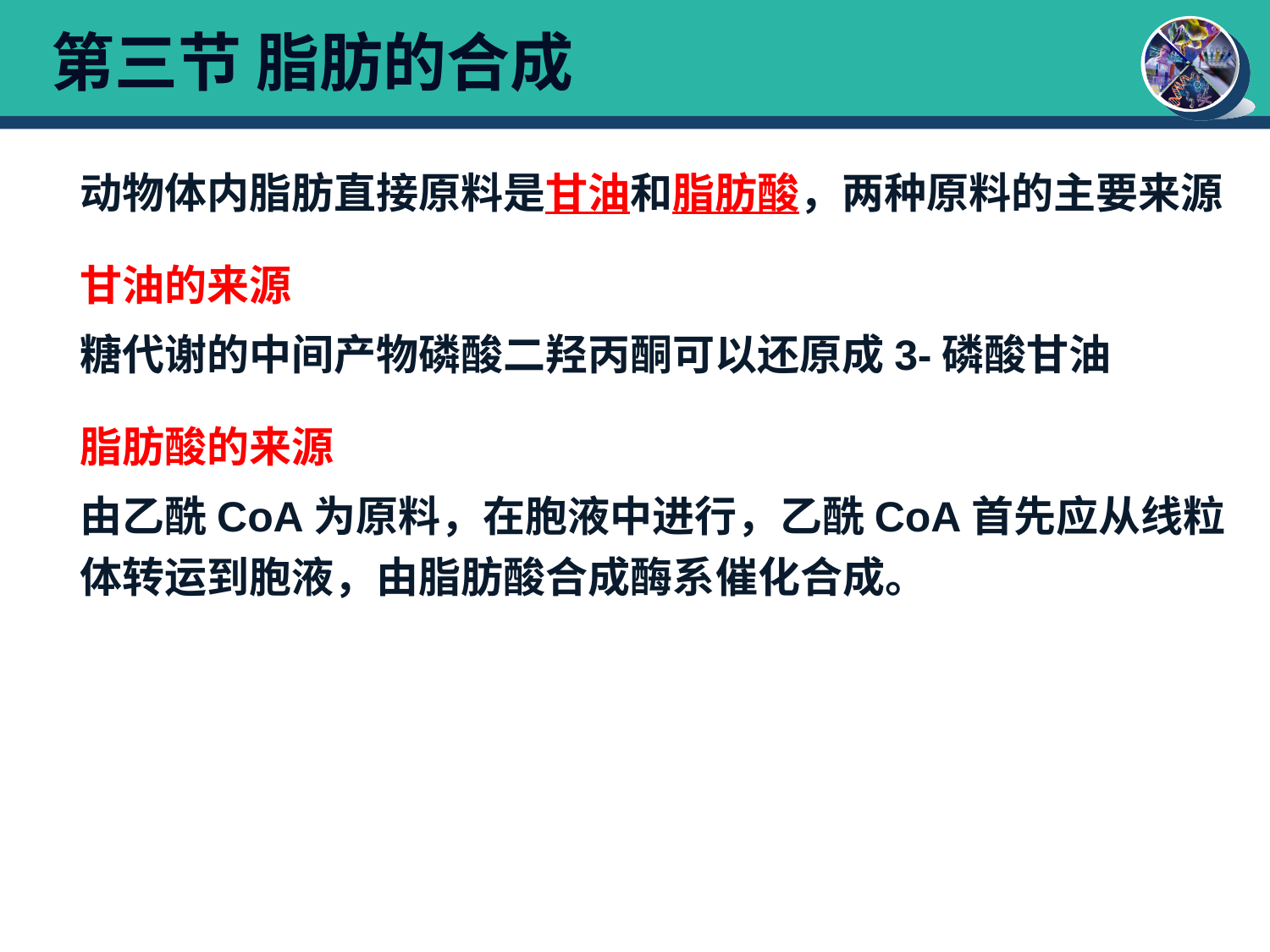

# 第三节 脂肪的合成
动物体内脂肪直接原料是甘油和脂肪酸，两种原料的主要来源

甘油的来源
糖代谢的中间产物磷酸二羟丙酮可以还原成3-磷酸甘油

脂肪酸的来源
由乙酰CoA为原料，在胞液中进行，乙酰CoA首先应从线粒体转运到胞液，由脂肪酸合成酶系催化合成。